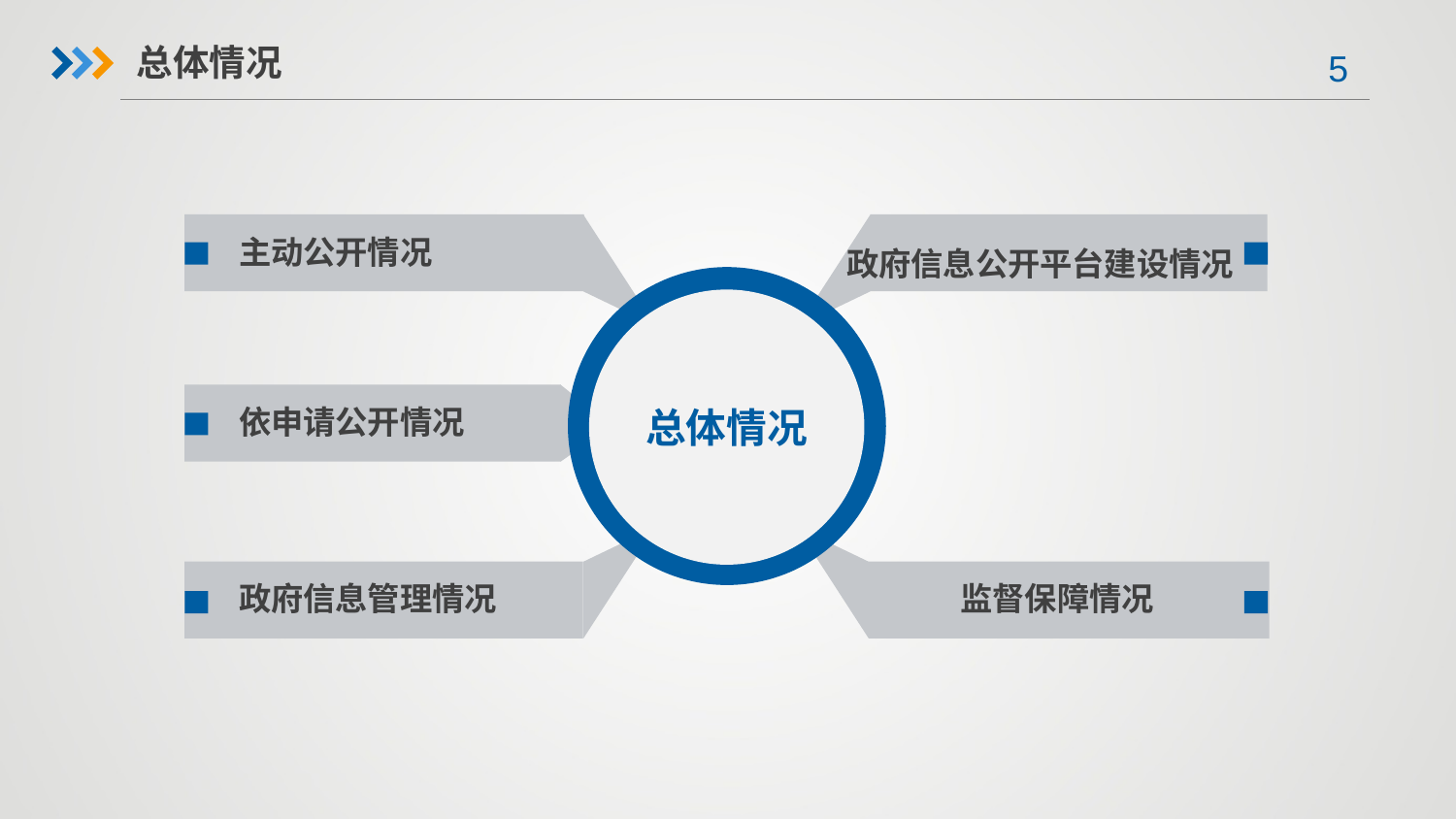

总体情况

主动公开情况
政府信息公开平台建设情况

总体情况

依申请公开情况

政府信息管理情况
监督保障情况